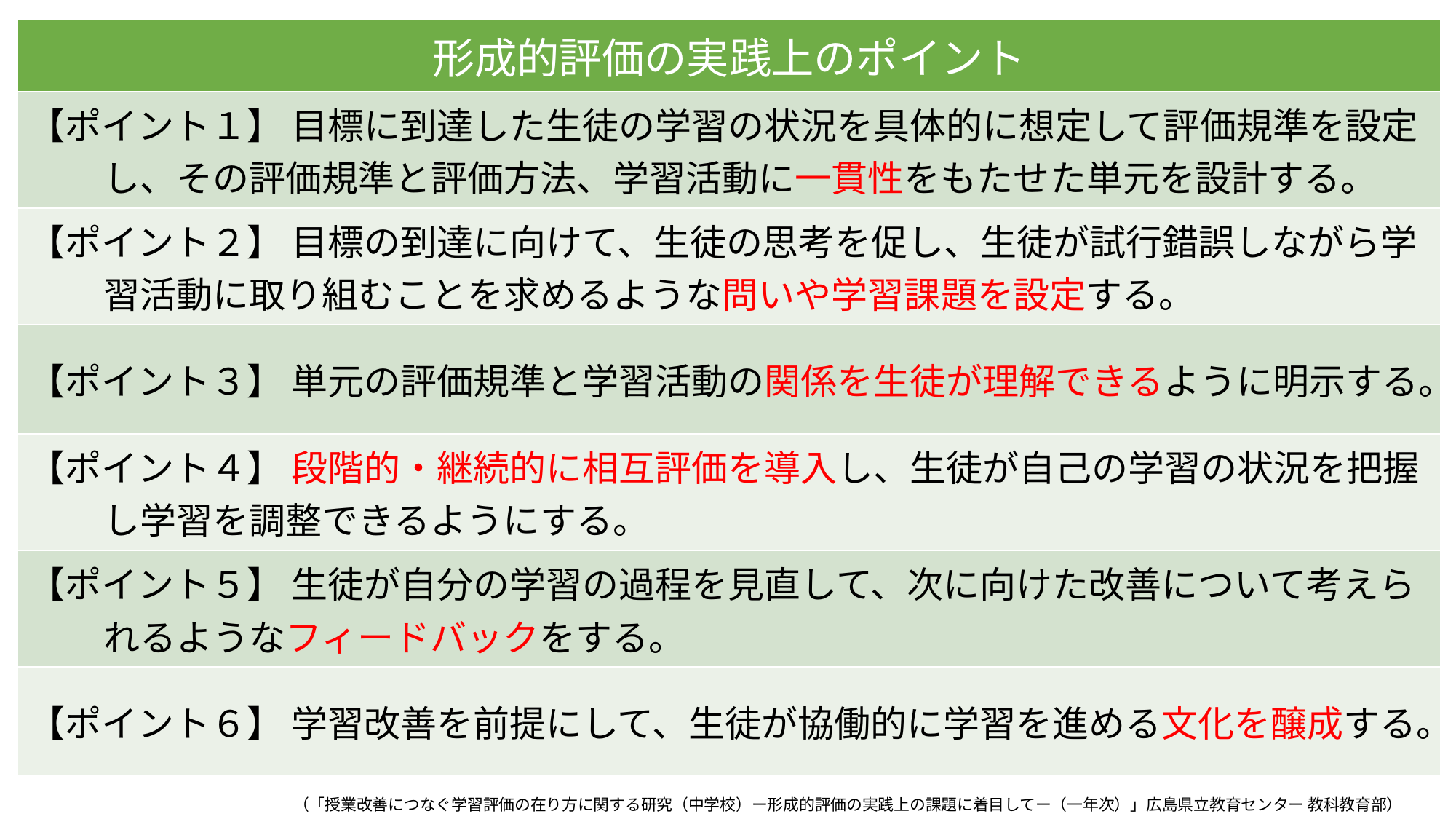

| 形成的評価の実践上のポイント |
| --- |
| 【ポイント１】 目標に到達した生徒の学習の状況を具体的に想定して評価規準を設定し、その評価規準と評価方法、学習活動に一貫性をもたせた単元を設計する。 |
| 【ポイント２】 目標の到達に向けて、生徒の思考を促し、生徒が試行錯誤しながら学習活動に取り組むことを求めるような問いや学習課題を設定する。 |
| 【ポイント３】 単元の評価規準と学習活動の関係を生徒が理解できるように明示する。 |
| 【ポイント４】 段階的・継続的に相互評価を導入し、生徒が自己の学習の状況を把握し学習を調整できるようにする。 |
| 【ポイント５】 生徒が自分の学習の過程を見直して、次に向けた改善について考えられるようなフィードバックをする。 |
| 【ポイント６】 学習改善を前提にして、生徒が協働的に学習を進める文化を醸成する。 |
（「授業改善につなぐ学習評価の在り方に関する研究（中学校）ー形成的評価の実践上の課題に着目してー（一年次）」広島県立教育センター 教科教育部）